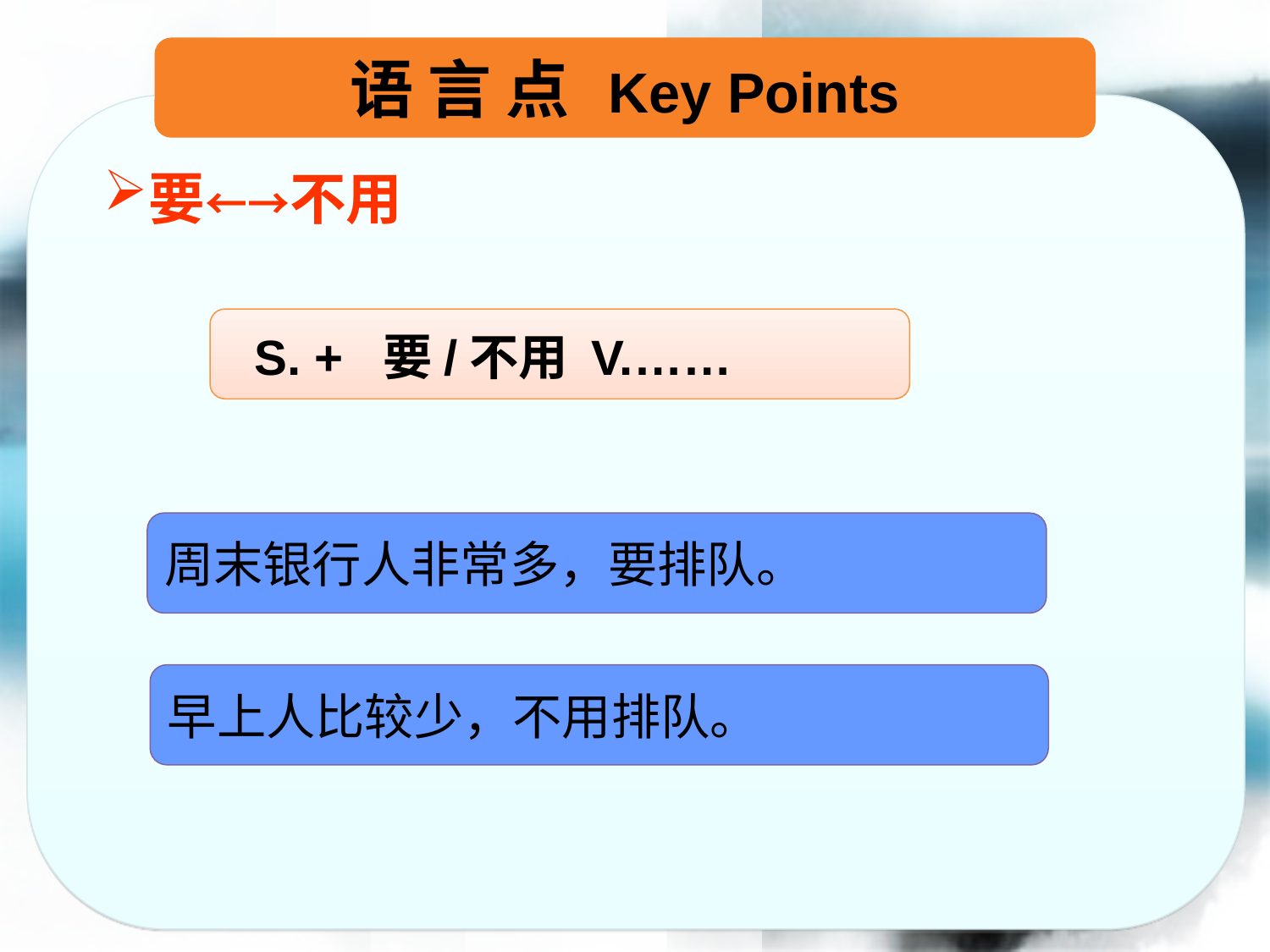

语 言 点  Key Points

要←→不用

S. +  要/不用 V.……
周末银行人非常多，要排队。
早上人比较少，不用排队。